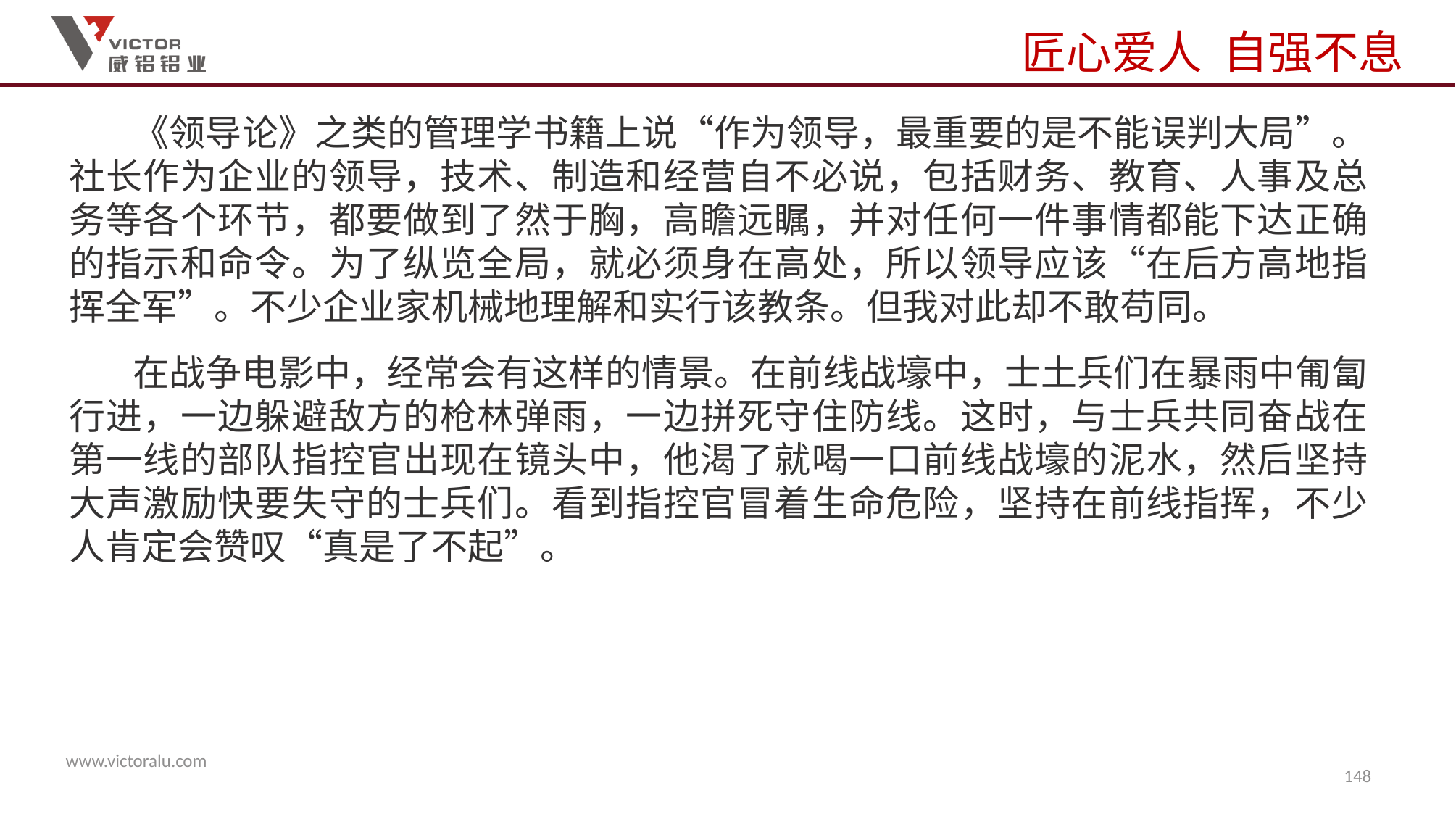

《领导论》之类的管理学书籍上说“作为领导，最重要的是不能误判大局”。社长作为企业的领导，技术、制造和经营自不必说，包括财务、教育、人事及总务等各个环节，都要做到了然于胸，高瞻远瞩，并对任何一件事情都能下达正确的指示和命令。为了纵览全局，就必须身在高处，所以领导应该“在后方高地指挥全军”。不少企业家机械地理解和实行该教条。但我对此却不敢苟同。
在战争电影中，经常会有这样的情景。在前线战壕中，士土兵们在暴雨中匍匐行进，一边躲避敌方的枪林弹雨，一边拼死守住防线。这时，与士兵共同奋战在第一线的部队指控官出现在镜头中，他渴了就喝一口前线战壕的泥水，然后坚持大声激励快要失守的士兵们。看到指控官冒着生命危险，坚持在前线指挥，不少人肯定会赞叹“真是了不起”。
148